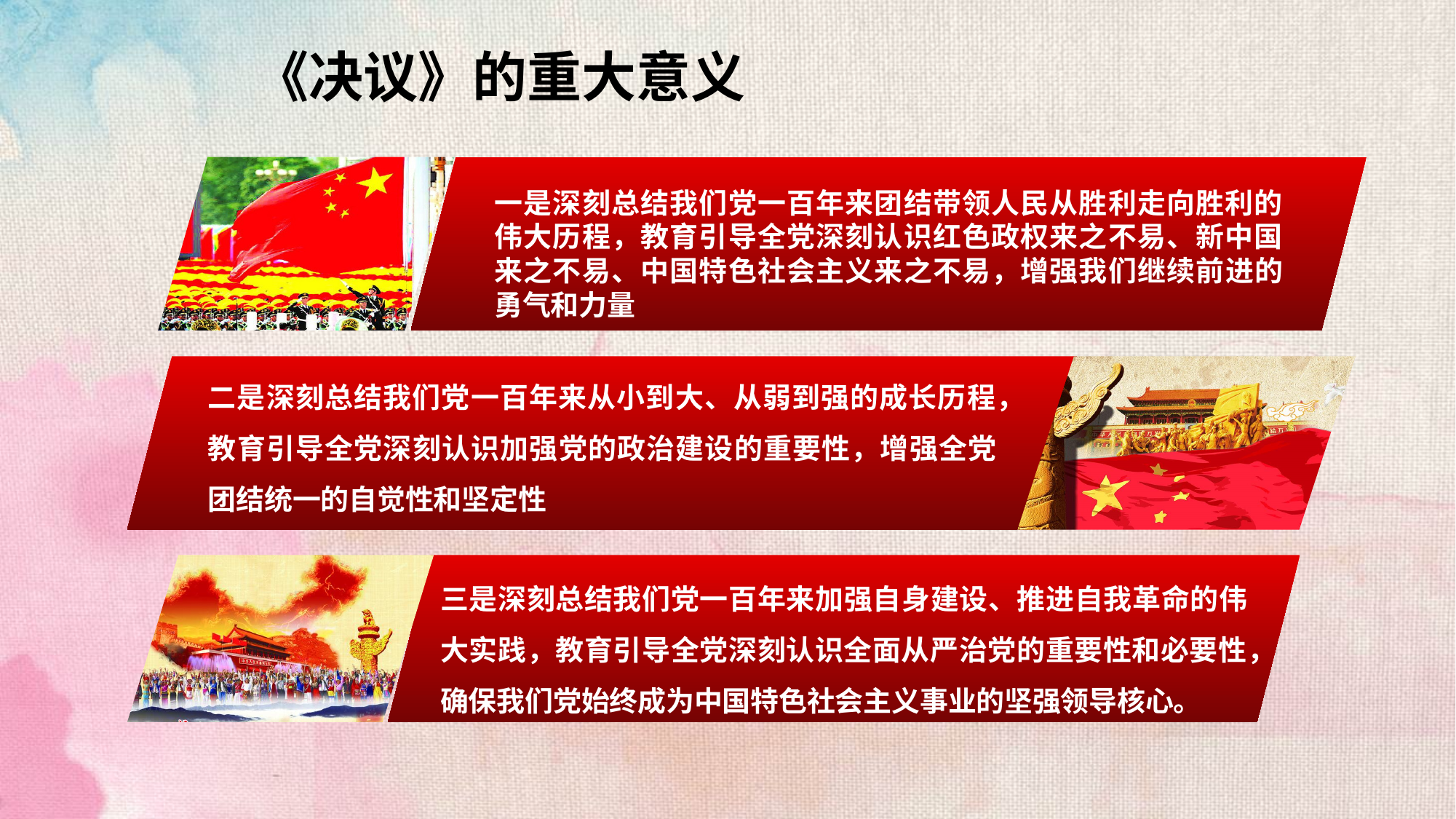

《决议》的重大意义

一是深刻总结我们党一百年来团结带领人民从胜利走向胜利的伟大历程，教育引导全党深刻认识红色政权来之不易、新中国来之不易、中国特色社会主义来之不易，增强我们继续前进的勇气和力量

二是深刻总结我们党一百年来从小到大、从弱到强的成长历程，教育引导全党深刻认识加强党的政治建设的重要性，增强全党团结统一的自觉性和坚定性

三是深刻总结我们党一百年来加强自身建设、推进自我革命的伟大实践，教育引导全党深刻认识全面从严治党的重要性和必要性，确保我们党始终成为中国特色社会主义事业的坚强领导核心。